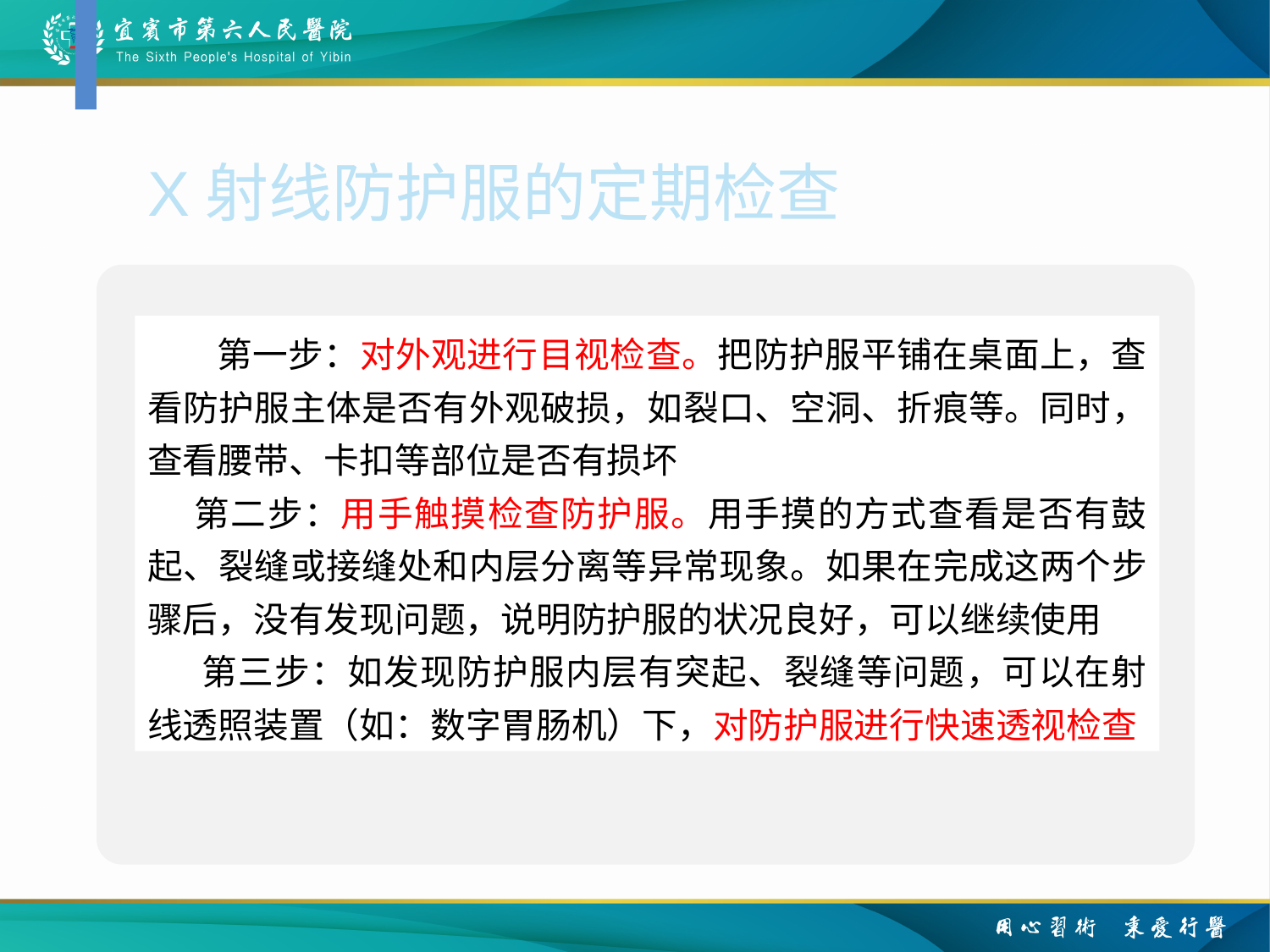

X射线防护服的定期检查

        第一步：对外观进行目视检查。把防护服平铺在桌面上，查看防护服主体是否有外观破损，如裂口、空洞、折痕等。同时，查看腰带、卡扣等部位是否有损坏
    第二步：用手触摸检查防护服。用手摸的方式查看是否有鼓起、裂缝或接缝处和内层分离等异常现象。如果在完成这两个步骤后，没有发现问题，说明防护服的状况良好，可以继续使用
     第三步：如发现防护服内层有突起、裂缝等问题，可以在射线透照装置（如：数字胃肠机）下，对防护服进行快速透视检查